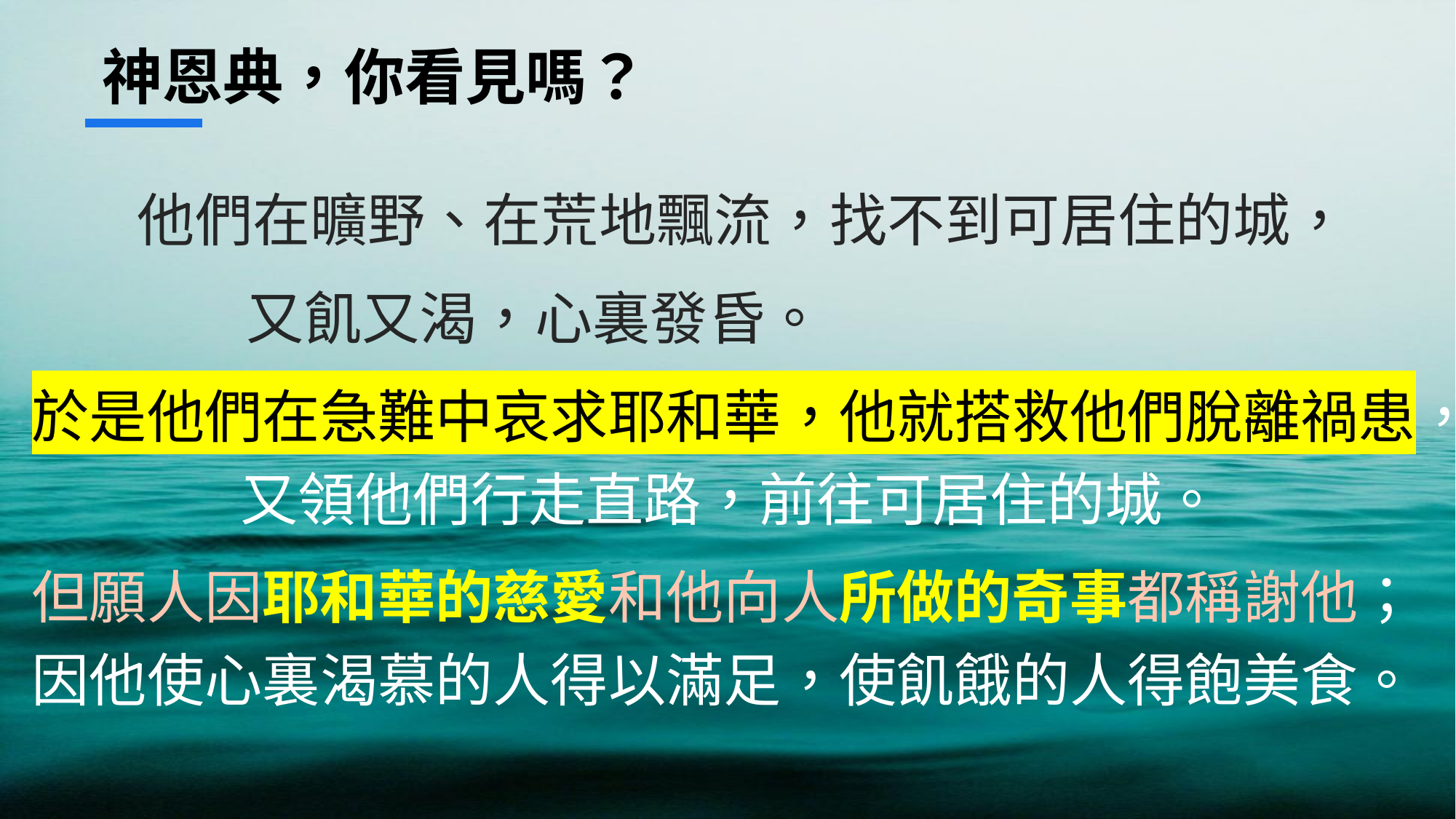

# 神恩典，你看見嗎？
	他們在曠野、在荒地飄流，找不到可居住的城，
		又飢又渴，心裏發昏。
於是他們在急難中哀求耶和華，他就搭救他們脫離禍患， 又領他們行走直路，前往可居住的城。
但願人因耶和華的慈愛和他向人所做的奇事都稱謝他； 因他使心裏渴慕的人得以滿足，使飢餓的人得飽美食。